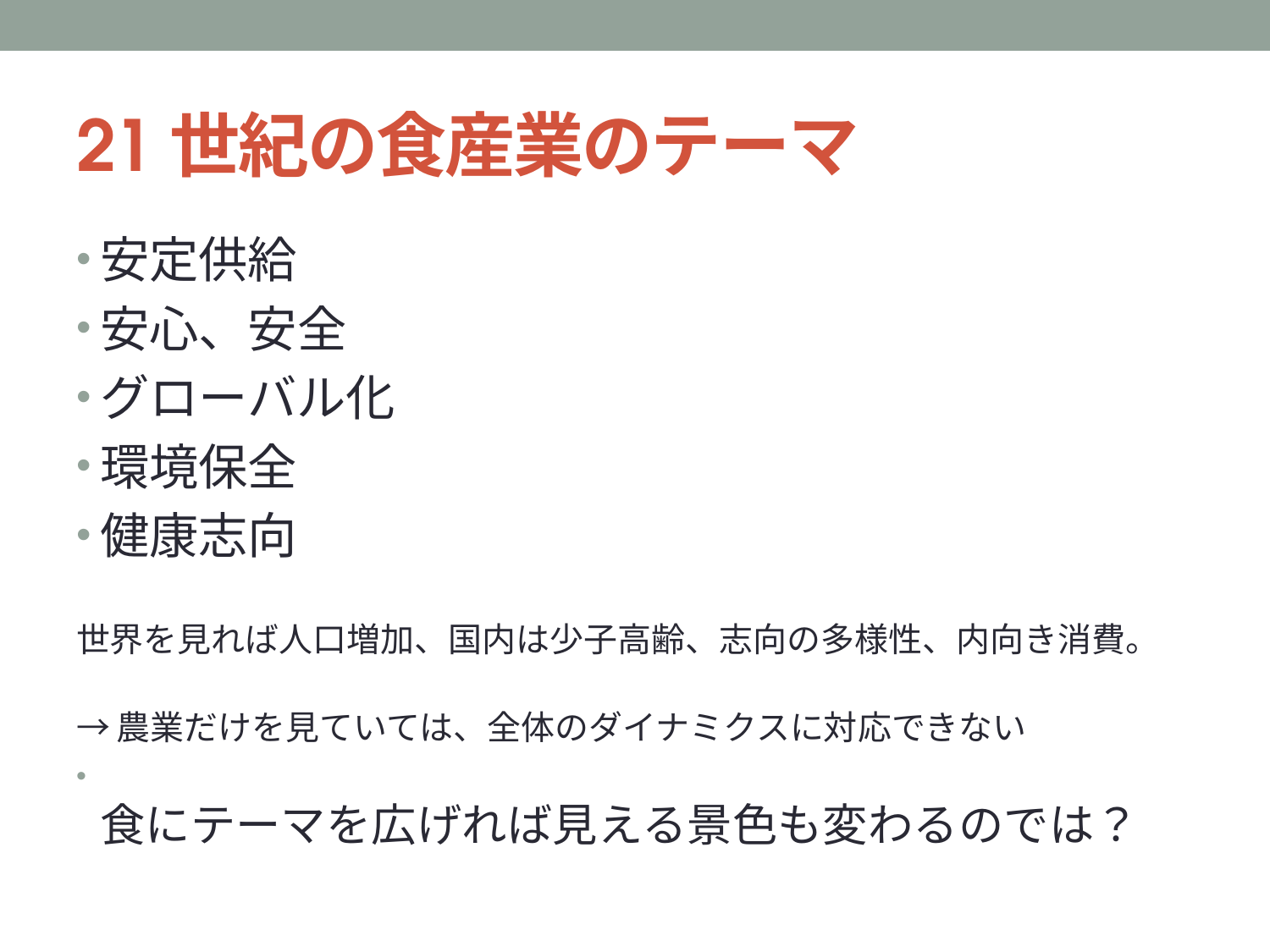

# 21世紀の食産業のテーマ
安定供給
安心、安全
グローバル化
環境保全
健康志向

世界を見れば人口増加、国内は少子高齢、志向の多様性、内向き消費。
→農業だけを見ていては、全体のダイナミクスに対応できない
食にテーマを広げれば見える景色も変わるのでは？